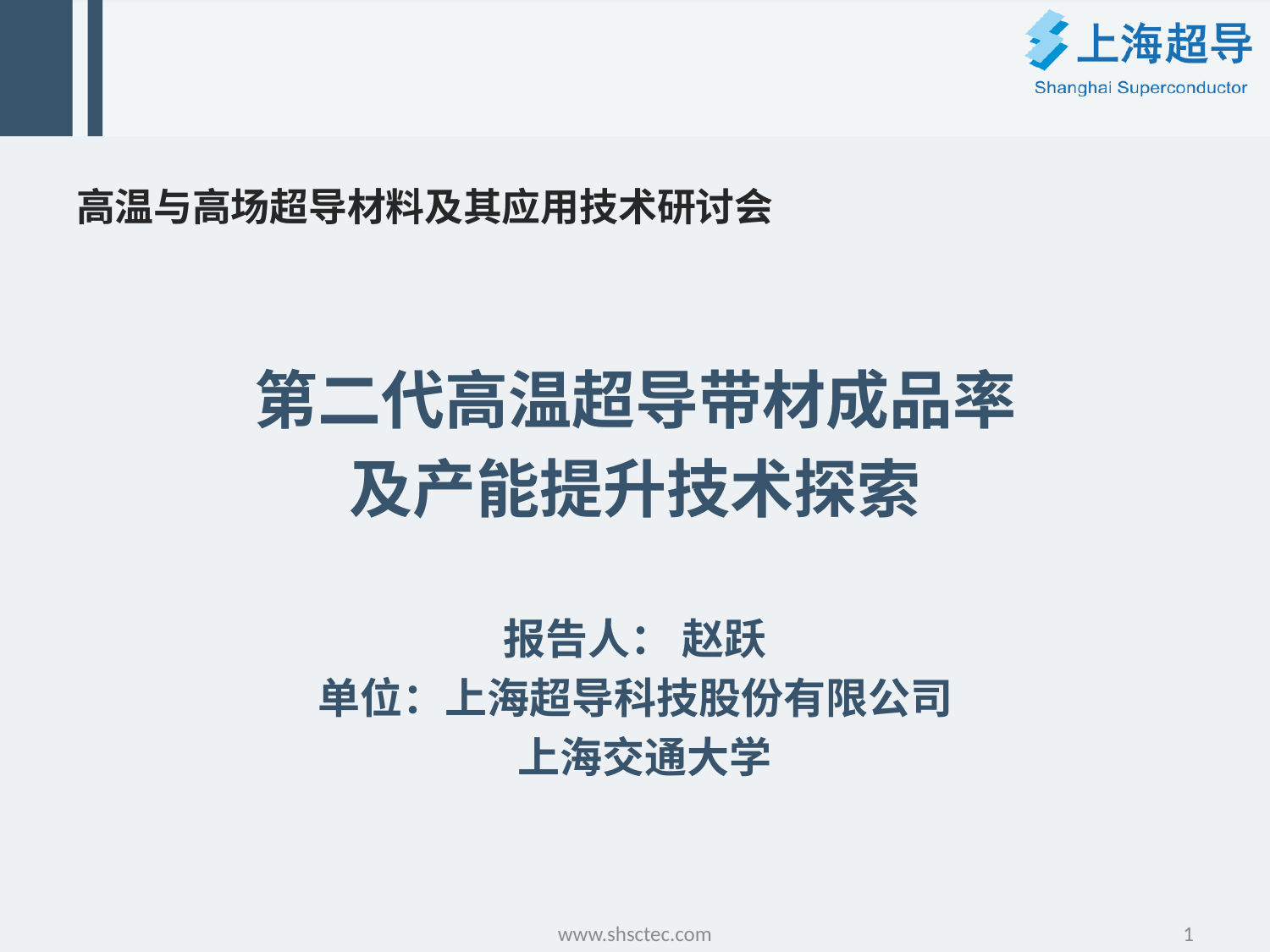

#
高温与高场超导材料及其应用技术研讨会

第二代高温超导带材成品率
及产能提升技术探索

报告人： 赵跃
单位：上海超导科技股份有限公司
 上海交通大学
www.shsctec.com
1